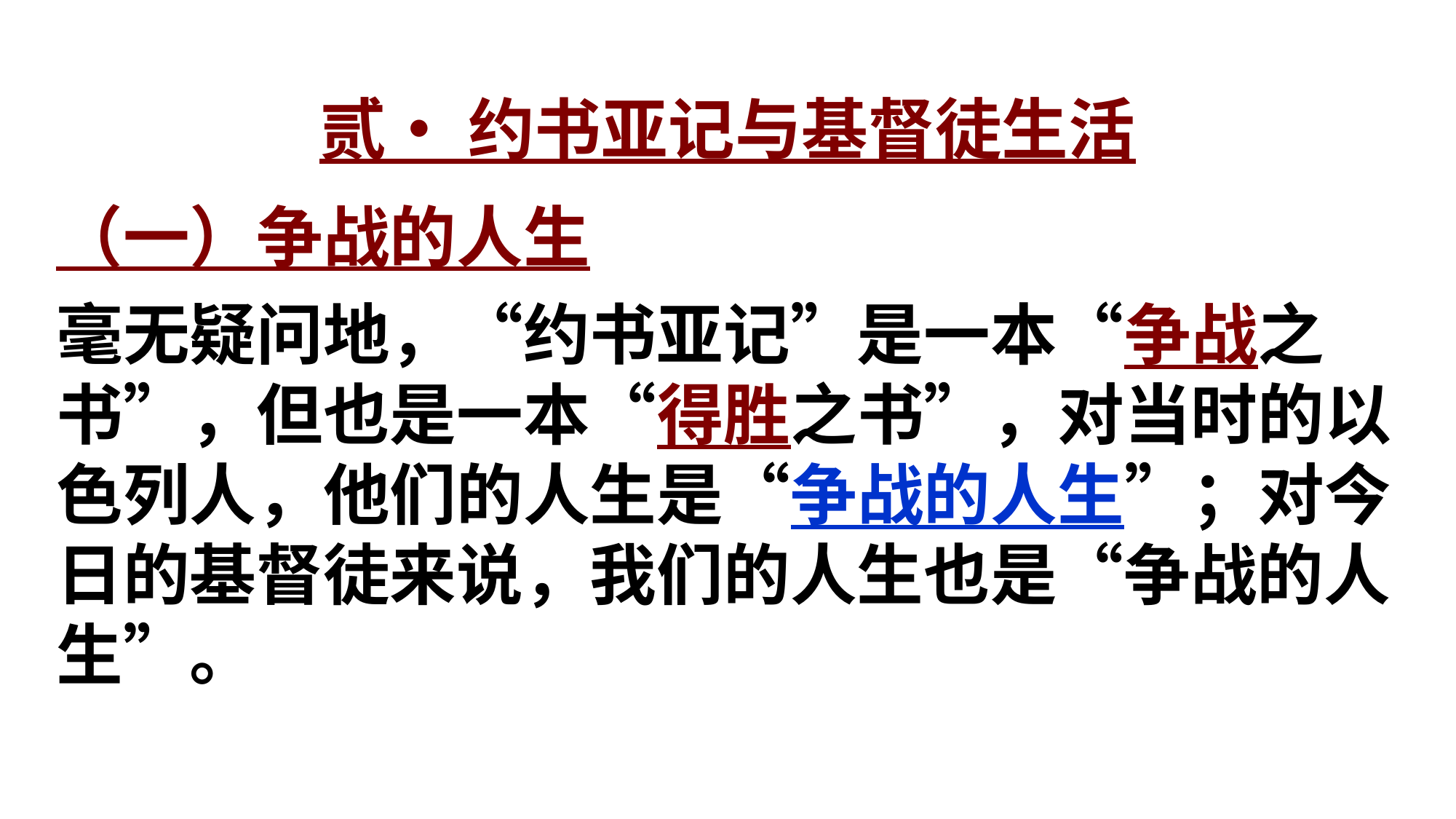

贰‧ 约书亚记与基督徒生活
（一）争战的人生
毫无疑问地，“约书亚记”是一本“争战之书”，但也是一本“得胜之书”，对当时的以色列人，他们的人生是“争战的人生”；对今日的基督徒来说，我们的人生也是“争战的人生”。